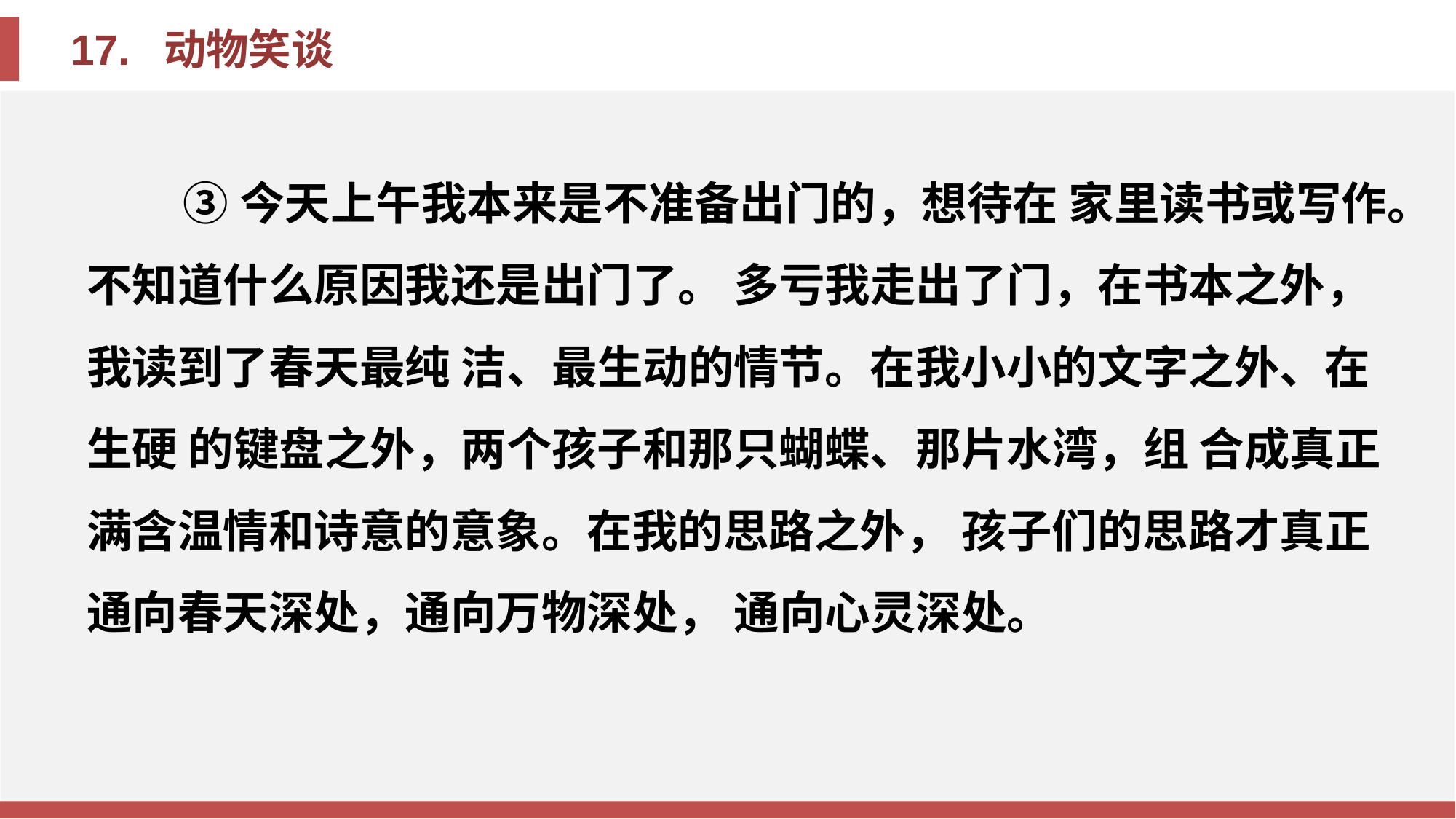

③今天上午我本来是不准备出门的，想待在 家里读书或写作。不知道什么原因我还是出门了。 多亏我走出了门，在书本之外，我读到了春天最纯 洁、最生动的情节。在我小小的文字之外、在生硬 的键盘之外，两个孩子和那只蝴蝶、那片水湾，组 合成真正满含温情和诗意的意象。在我的思路之外， 孩子们的思路才真正通向春天深处，通向万物深处， 通向心灵深处。